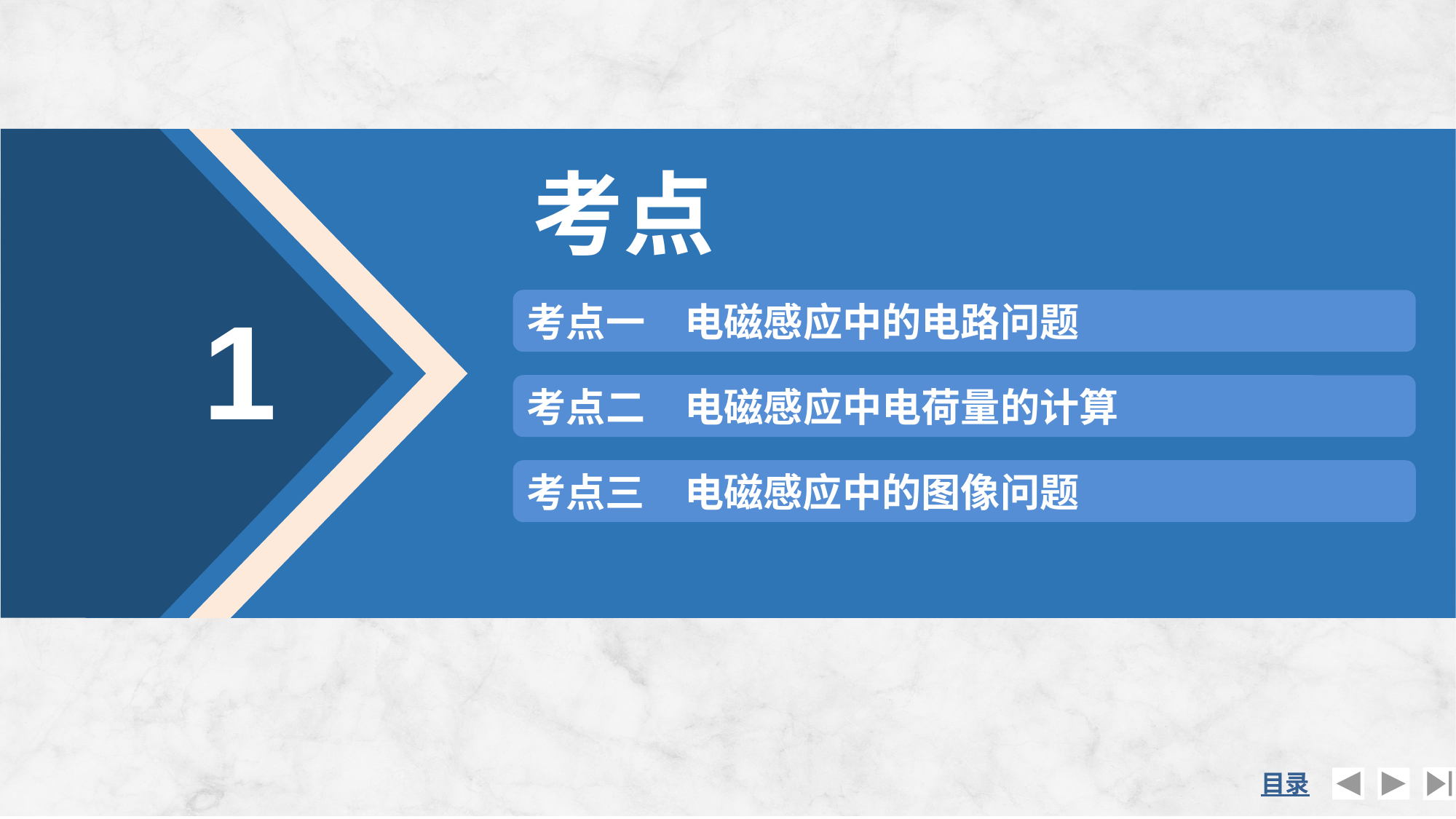

考点
1
考点一　电磁感应中的电路问题
考点二　电磁感应中电荷量的计算
考点三　电磁感应中的图像问题